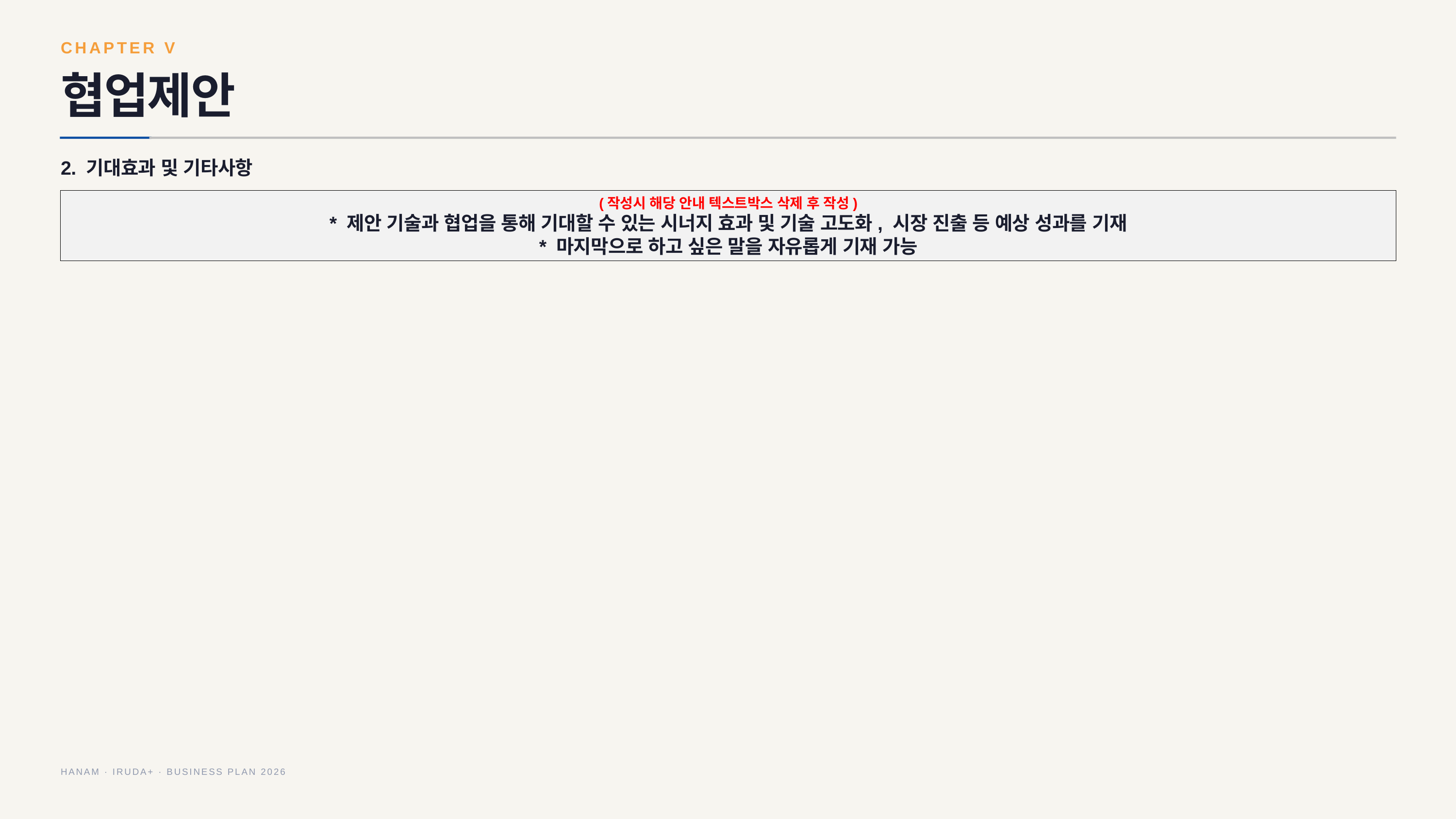

CHAPTER V
협업제안

2. 기대효과 및 기타사항
(작성시 해당 안내 텍스트박스 삭제 후 작성)
* 제안 기술과 협업을 통해 기대할 수 있는 시너지 효과 및 기술 고도화, 시장 진출 등 예상 성과를 기재
* 마지막으로 하고 싶은 말을 자유롭게 기재 가능
HANAM · IRUDA+ · BUSINESS PLAN 2026